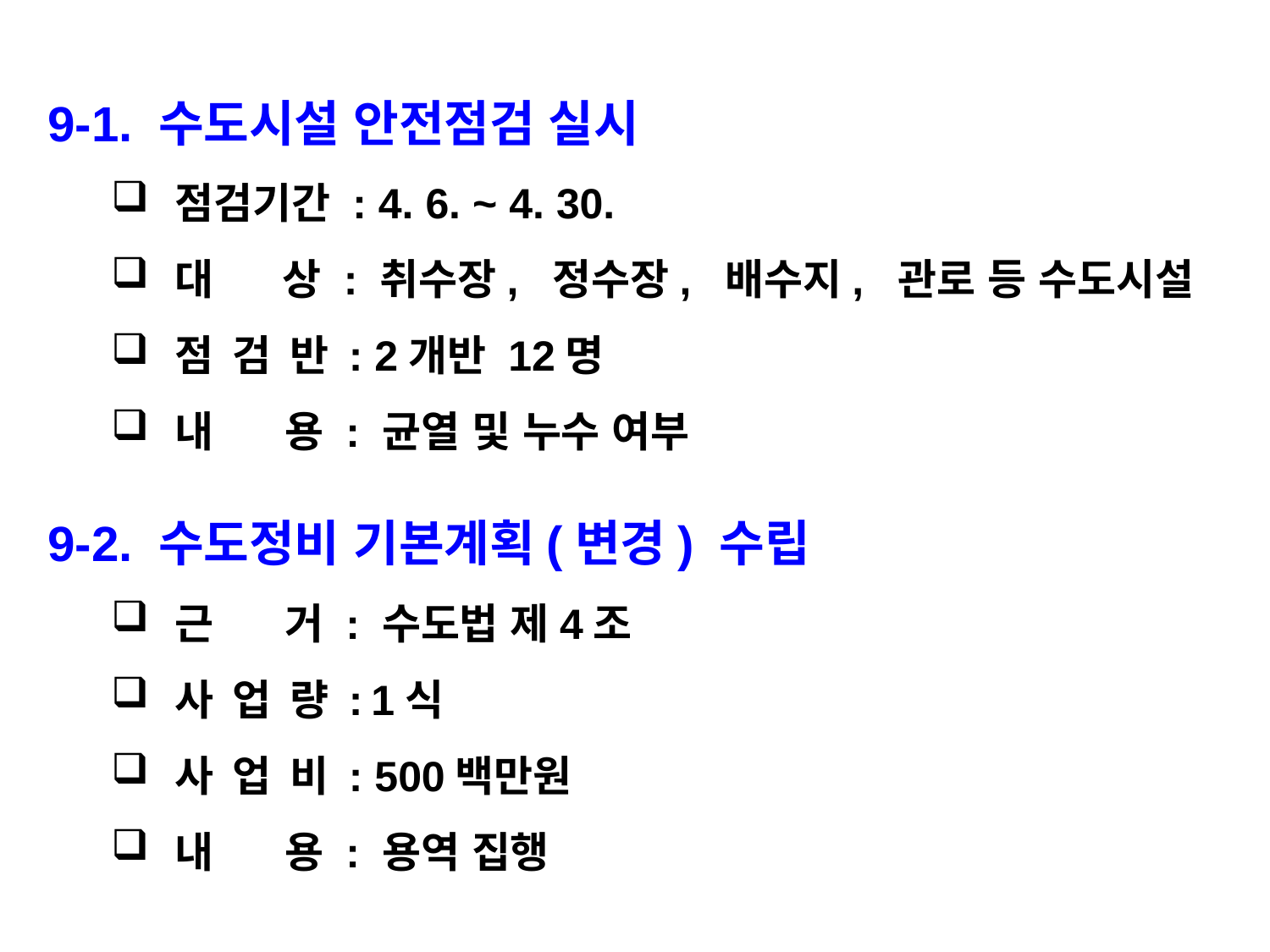

9-1. 수도시설 안전점검 실시
점검기간 : 4. 6. ~ 4. 30.
대       상 : 취수장,  정수장,  배수지,  관로 등 수도시설
점  검  반 : 2개반 12명
내      용 : 균열 및 누수 여부

9-2. 수도정비 기본계획(변경) 수립
근      거 : 수도법 제4조
사  업  량 : 1식
사  업  비 : 500백만원
내      용 : 용역 집행